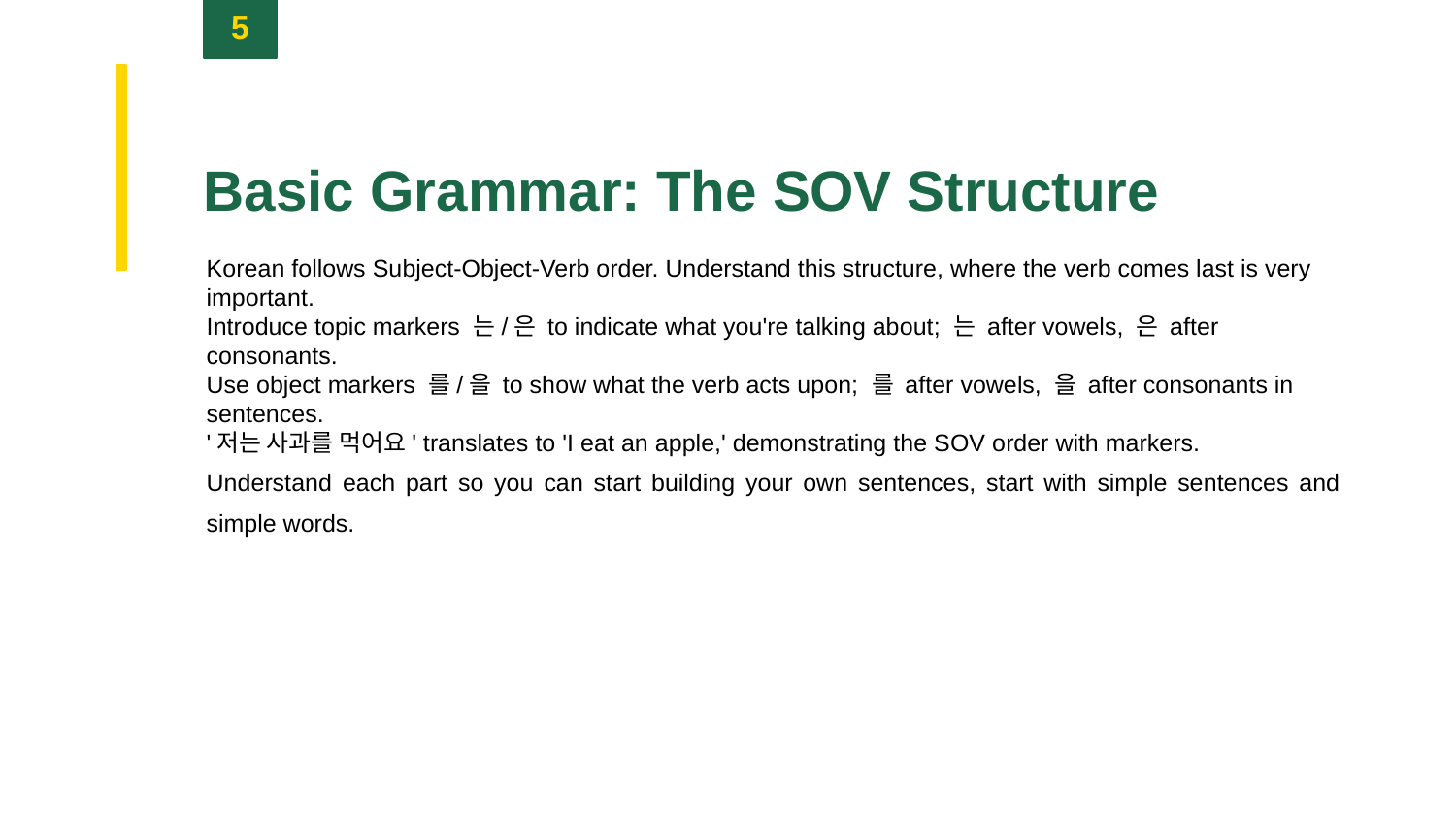

5

Basic Grammar: The SOV Structure
Korean follows Subject-Object-Verb order. Understand this structure, where the verb comes last is very important.
Introduce topic markers 는/은 to indicate what you're talking about; 는 after vowels, 은 after consonants.
Use object markers 를/을 to show what the verb acts upon; 를 after vowels, 을 after consonants in sentences.
'저는 사과를 먹어요' translates to 'I eat an apple,' demonstrating the SOV order with markers.
Understand each part so you can start building your own sentences, start with simple sentences and simple words.